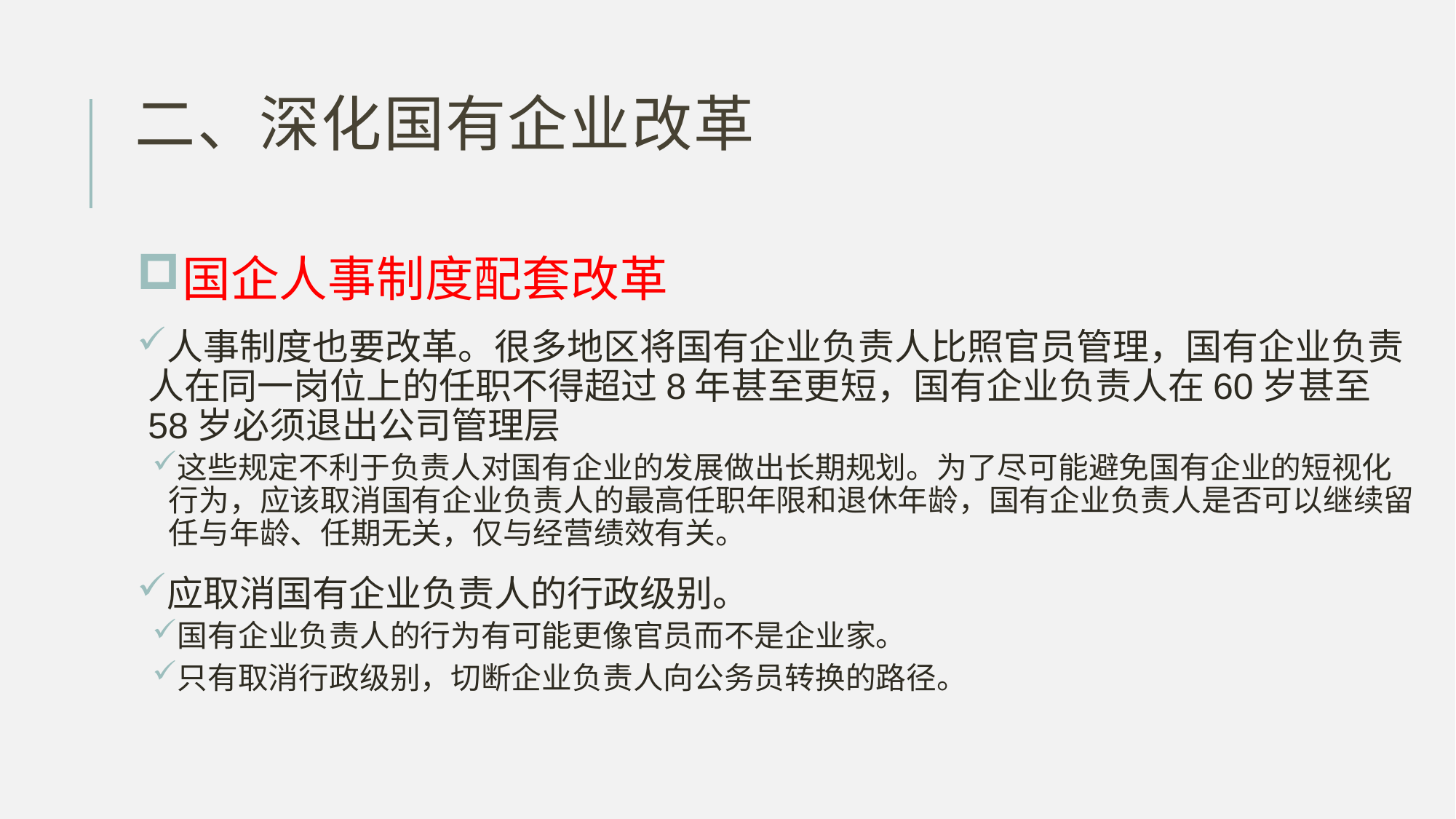

# 二、深化国有企业改革
国企人事制度配套改革
人事制度也要改革。很多地区将国有企业负责人比照官员管理，国有企业负责人在同一岗位上的任职不得超过8年甚至更短，国有企业负责人在60岁甚至58岁必须退出公司管理层
这些规定不利于负责人对国有企业的发展做出长期规划。为了尽可能避免国有企业的短视化行为，应该取消国有企业负责人的最高任职年限和退休年龄，国有企业负责人是否可以继续留任与年龄、任期无关，仅与经营绩效有关。
应取消国有企业负责人的行政级别。
国有企业负责人的行为有可能更像官员而不是企业家。
只有取消行政级别，切断企业负责人向公务员转换的路径。